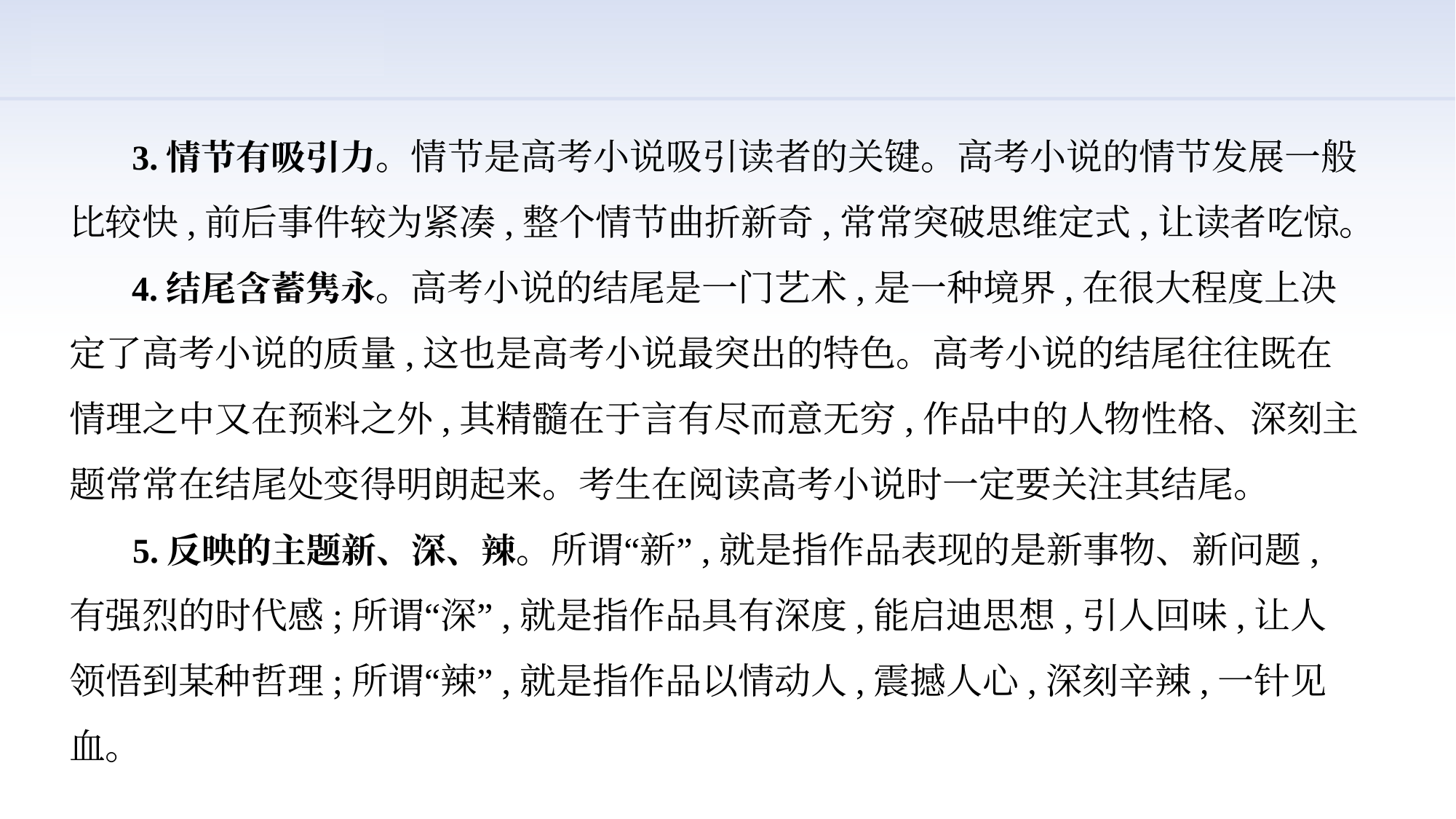

3.情节有吸引力。情节是高考小说吸引读者的关键。高考小说的情节发展一般比较快,前后事件较为紧凑,整个情节曲折新奇,常常突破思维定式,让读者吃惊。
       4.结尾含蓄隽永。高考小说的结尾是一门艺术,是一种境界,在很大程度上决定了高考小说的质量,这也是高考小说最突出的特色。高考小说的结尾往往既在情理之中又在预料之外,其精髓在于言有尽而意无穷,作品中的人物性格、深刻主题常常在结尾处变得明朗起来。考生在阅读高考小说时一定要关注其结尾。
       5.反映的主题新、深、辣。所谓“新”,就是指作品表现的是新事物、新问题,有强烈的时代感;所谓“深”,就是指作品具有深度,能启迪思想,引人回味,让人领悟到某种哲理;所谓“辣”,就是指作品以情动人,震撼人心,深刻辛辣,一针见血。